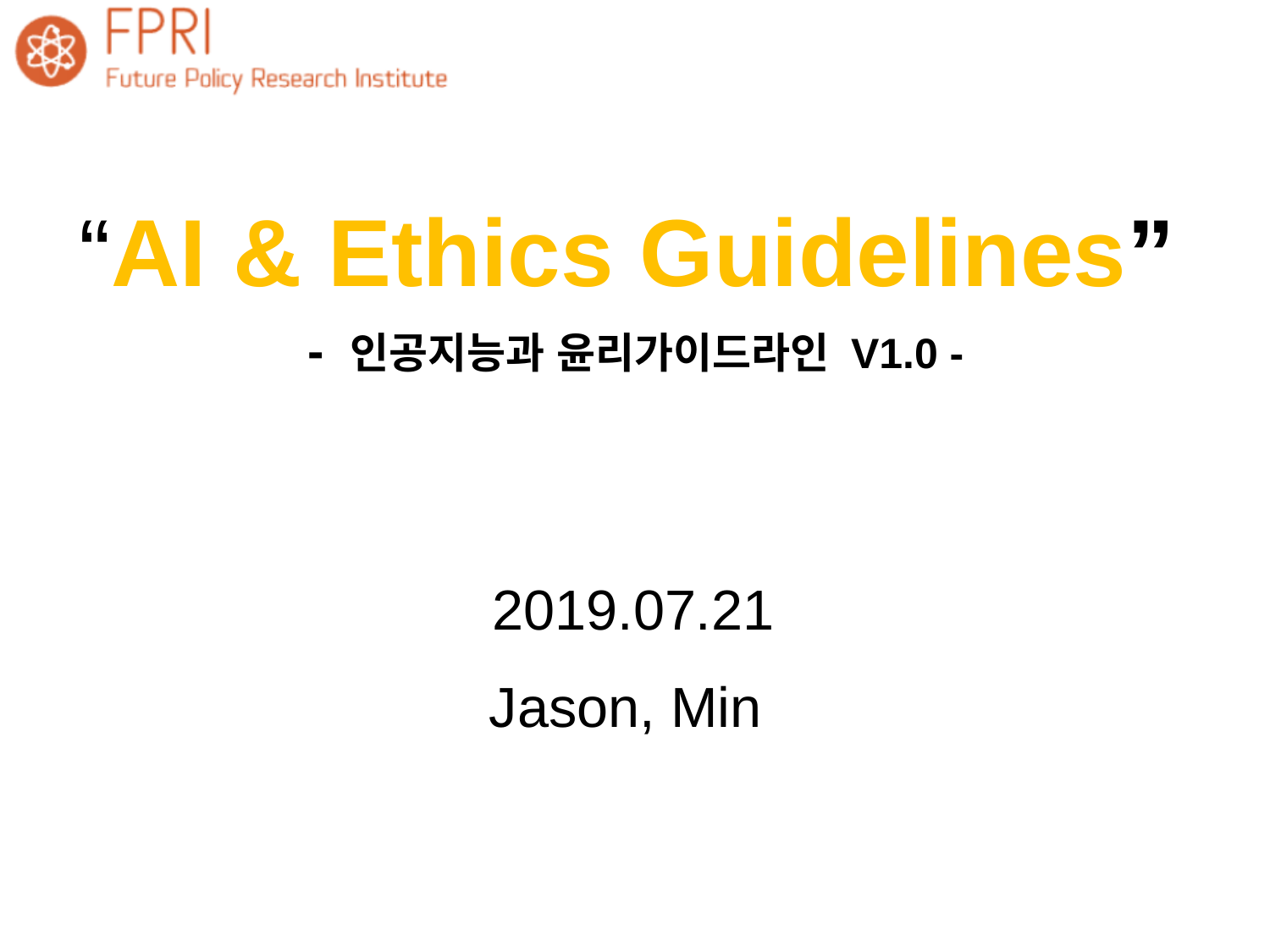

“AI & Ethics Guidelines”
 - 인공지능과 윤리가이드라인 V1.0 -
2019.07.21

Jason, Min